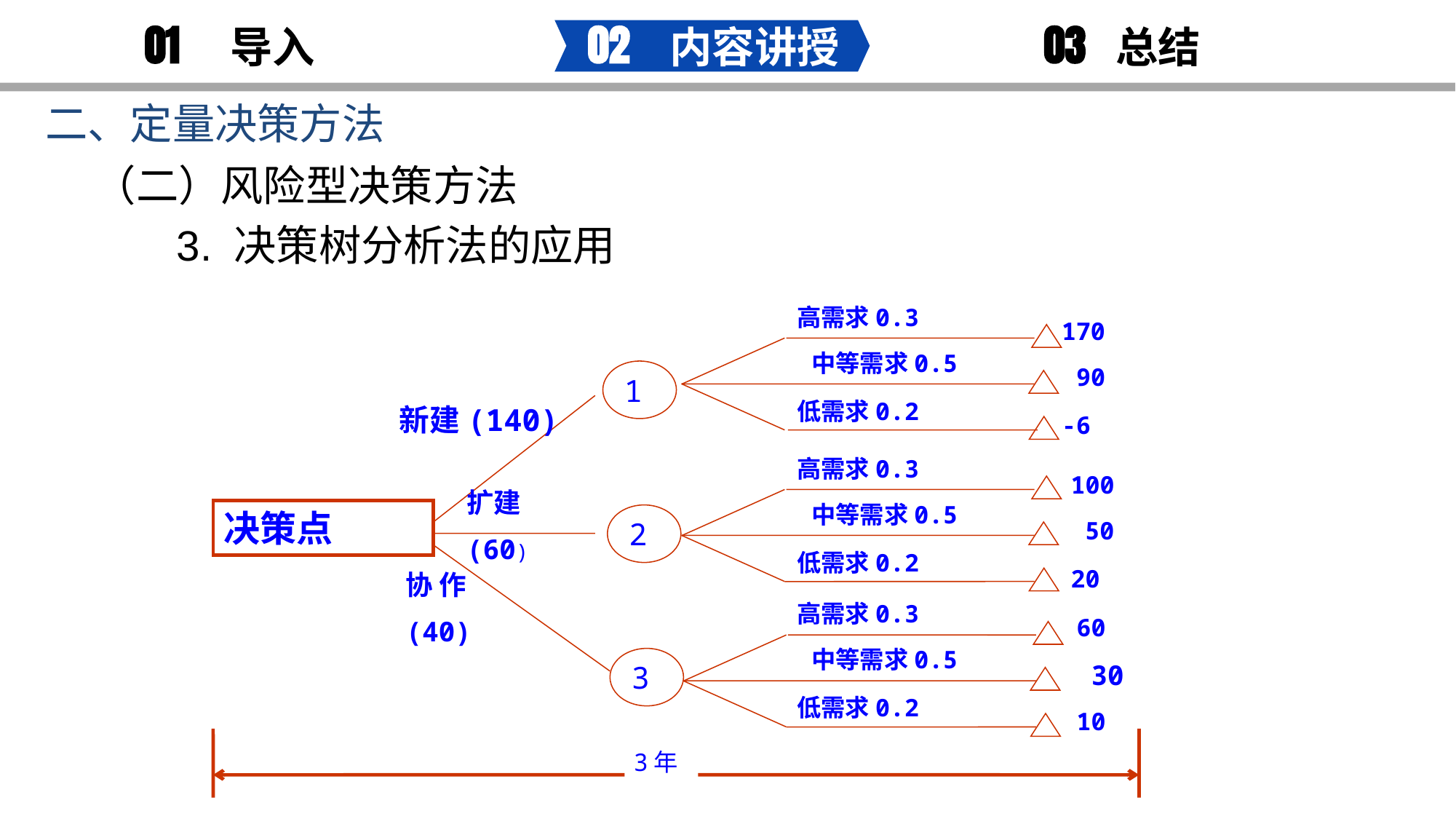

02   内容讲授
03  总结
01    导入

二、定量决策方法
明 年 工 作 计 划
（二）风险型决策方法
       3. 决策树分析法的应用
高需求0.3
170

中等需求0.5
90
1

低需求0.2
 新建(140)

-6

高需求0.3
100

扩建
(60)

中等需求0.5
决策点
2
50

低需求0.2

20
协 作
(40)

高需求0.3
60

中等需求0.5
3
30

低需求0.2
10

3年